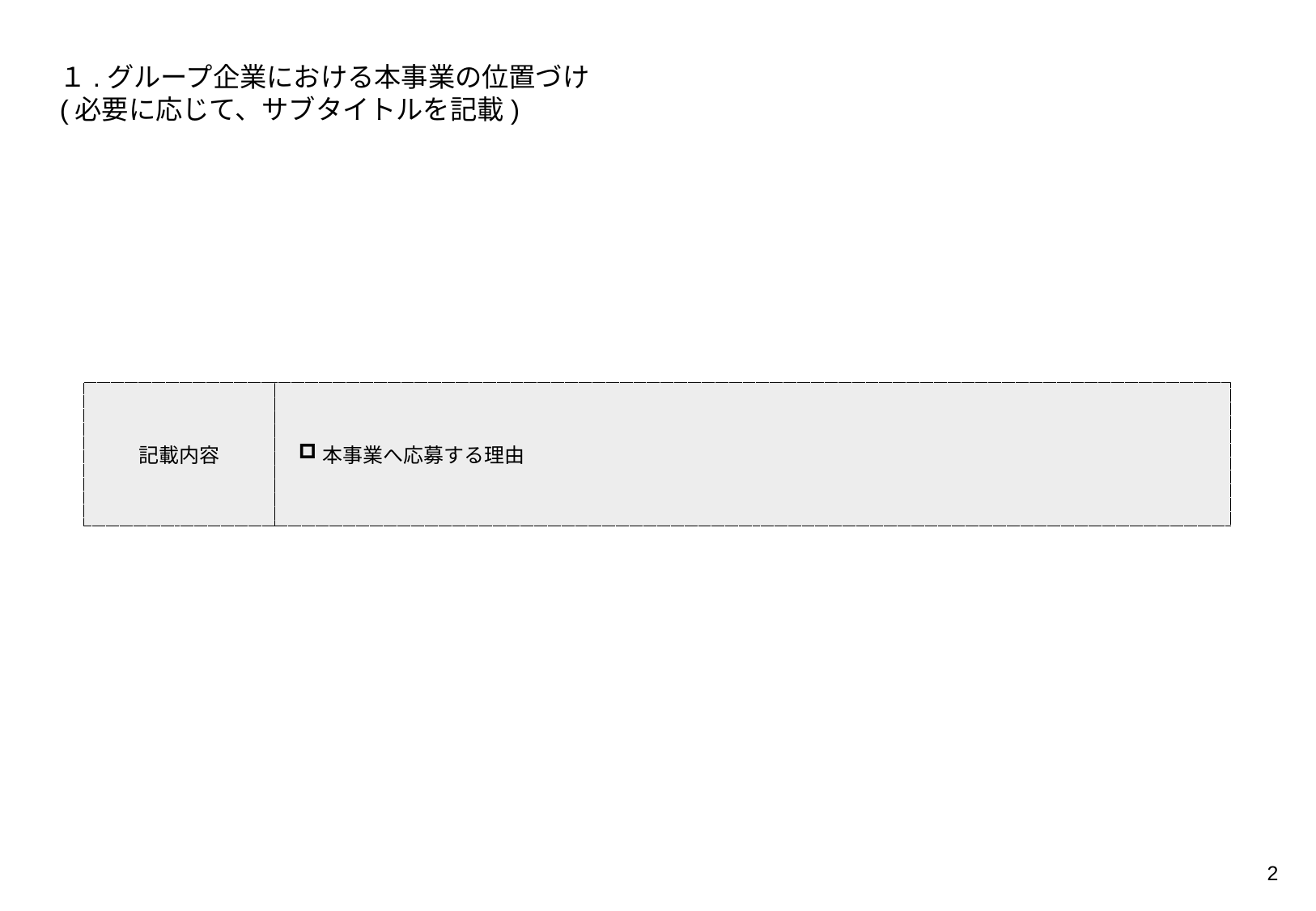

１.グループ企業における本事業の位置づけ
(必要に応じて、サブタイトルを記載)
記載内容
本事業へ応募する理由
2